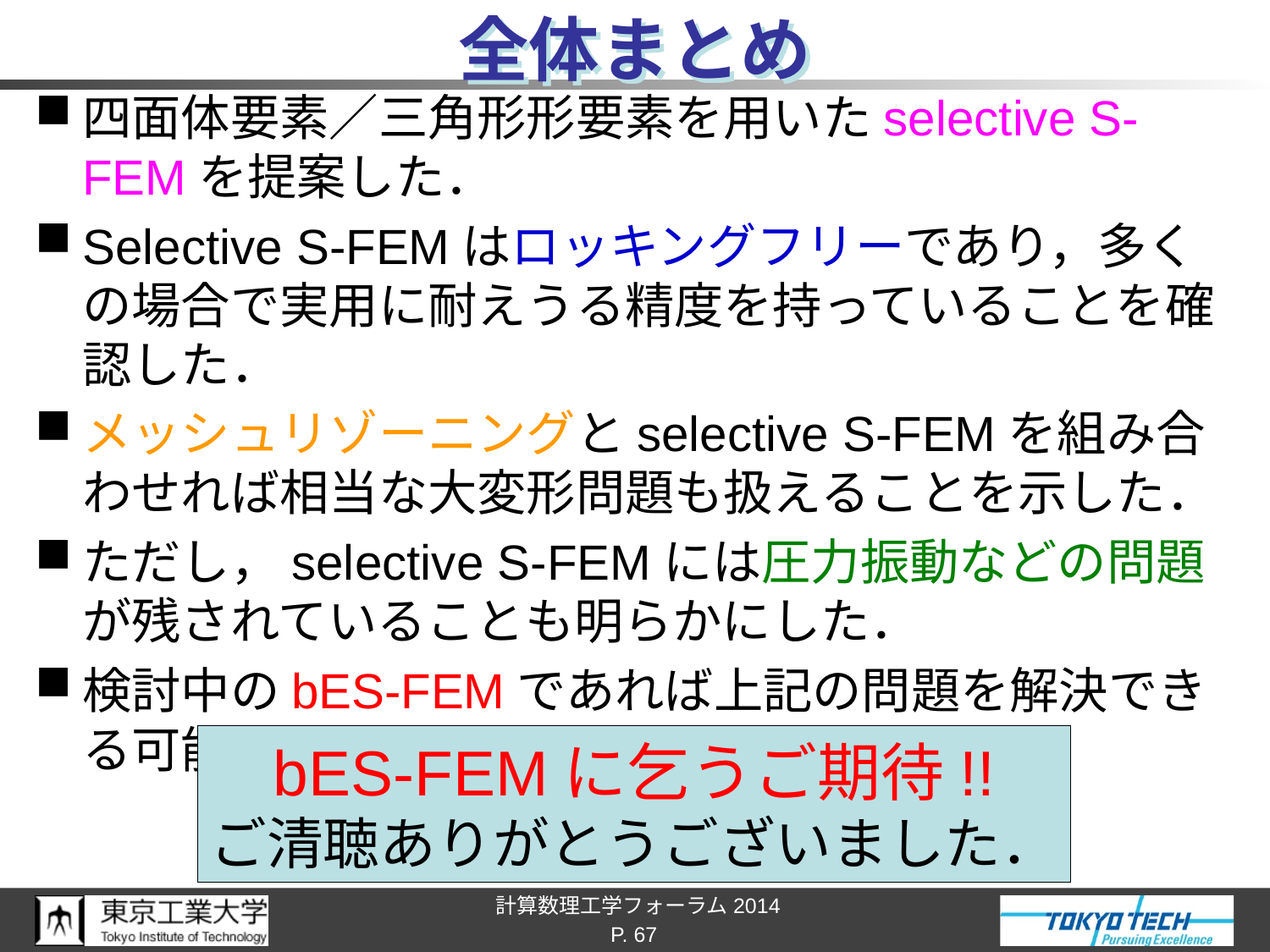

# 全体まとめ
四面体要素／三角形形要素を用いたselective S-FEMを提案した．
Selective S-FEMはロッキングフリーであり，多くの場合で実用に耐えうる精度を持っていることを確認した．
メッシュリゾーニングとselective S-FEMを組み合わせれば相当な大変形問題も扱えることを示した．
ただし，selective S-FEMには圧力振動などの問題が残されていることも明らかにした．
検討中のbES-FEMであれば上記の問題を解決できる可能性があることを簡単な例題で示した．

bES-FEMに乞うご期待!!
ご清聴ありがとうございました．
P. 67